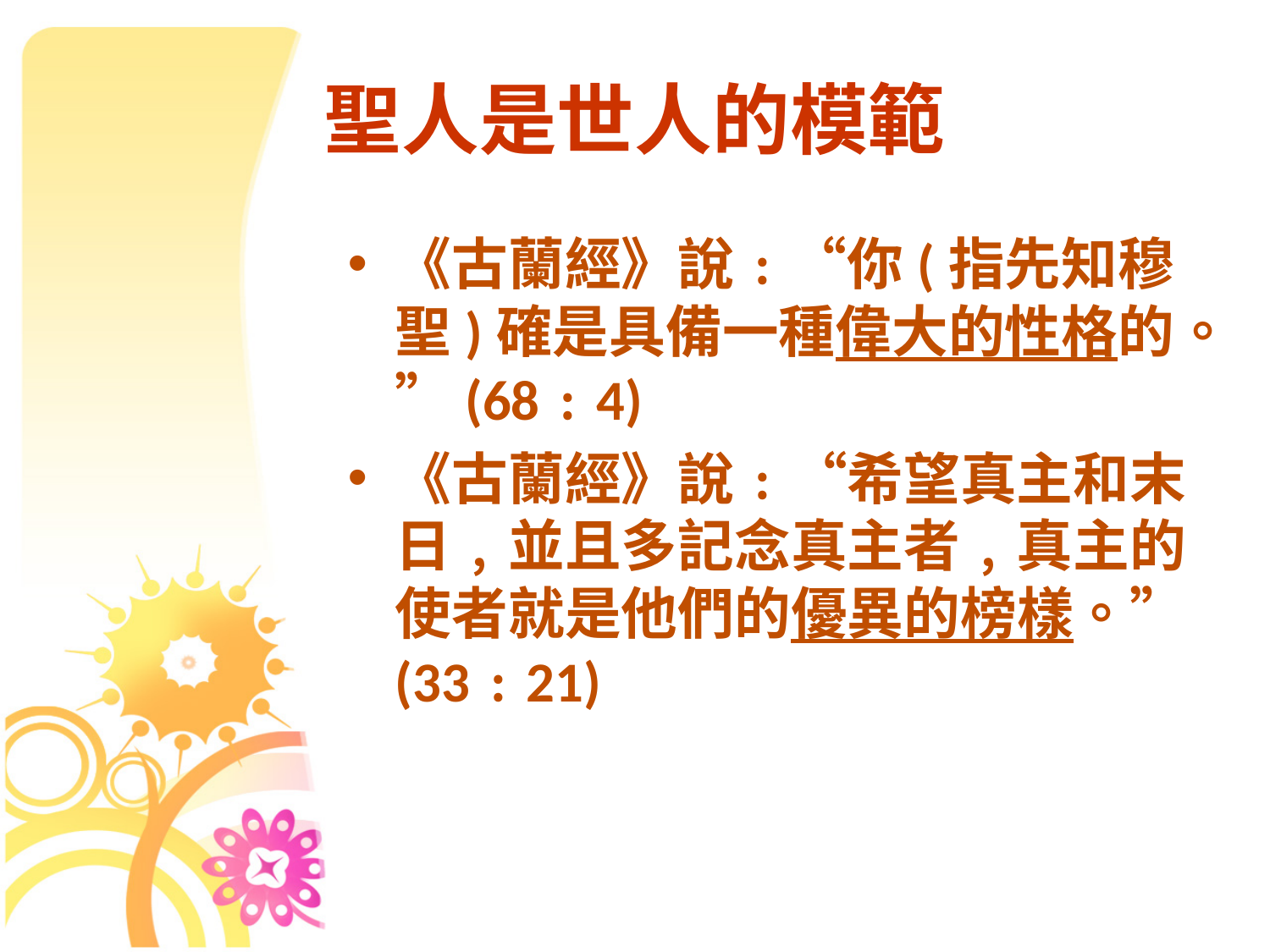

# 聖人是世人的模範
《古蘭經》說﹕“你(指先知穆聖)確是具備一種偉大的性格的。”(68﹕4)
《古蘭經》說﹕“希望真主和末日﹐並且多記念真主者﹐真主的使者就是他們的優異的榜樣。”(33﹕21)